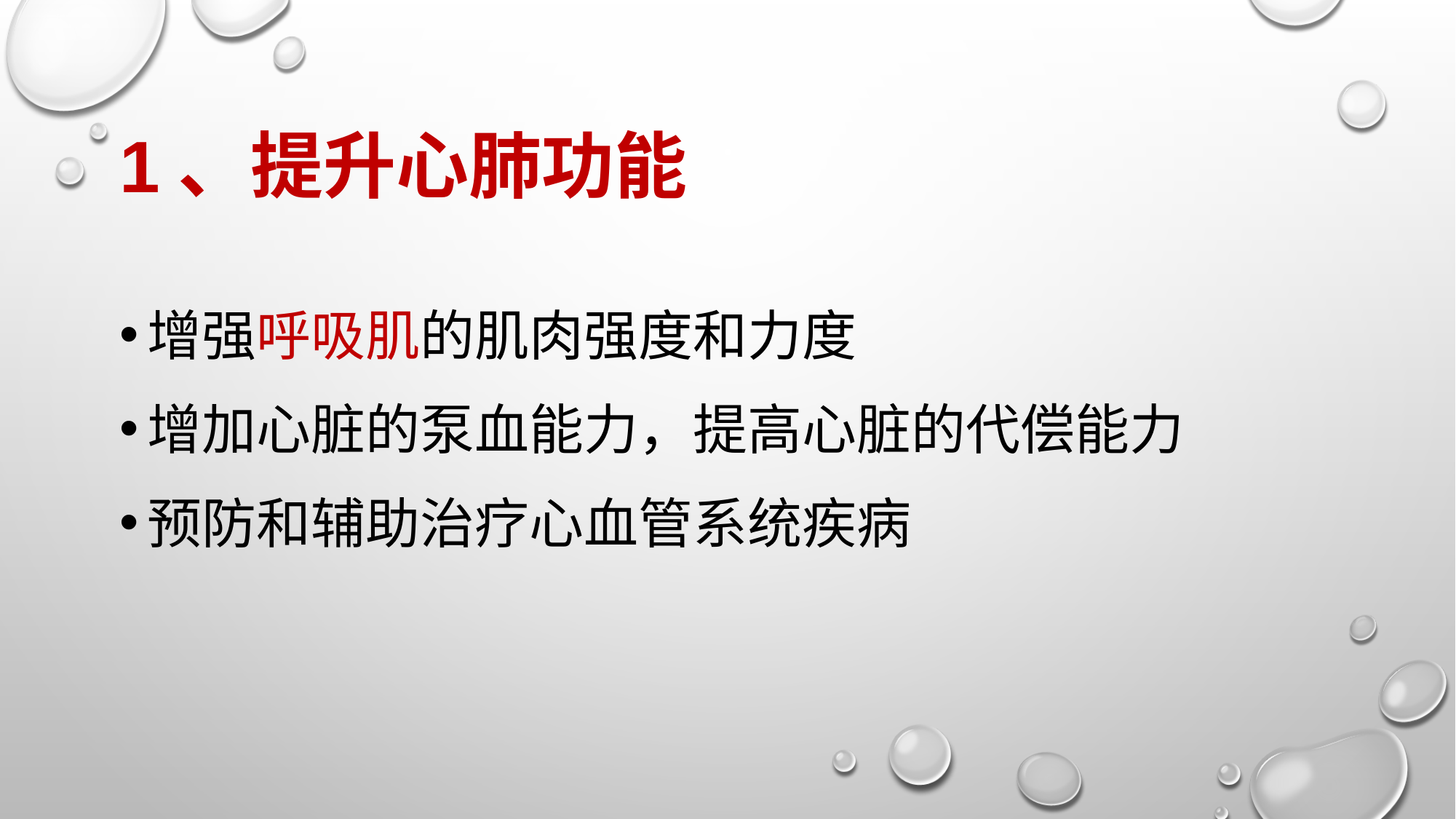

# 1、提升心肺功能
增强呼吸肌的肌肉强度和力度
增加心脏的泵血能力，提高心脏的代偿能力
预防和辅助治疗心血管系统疾病